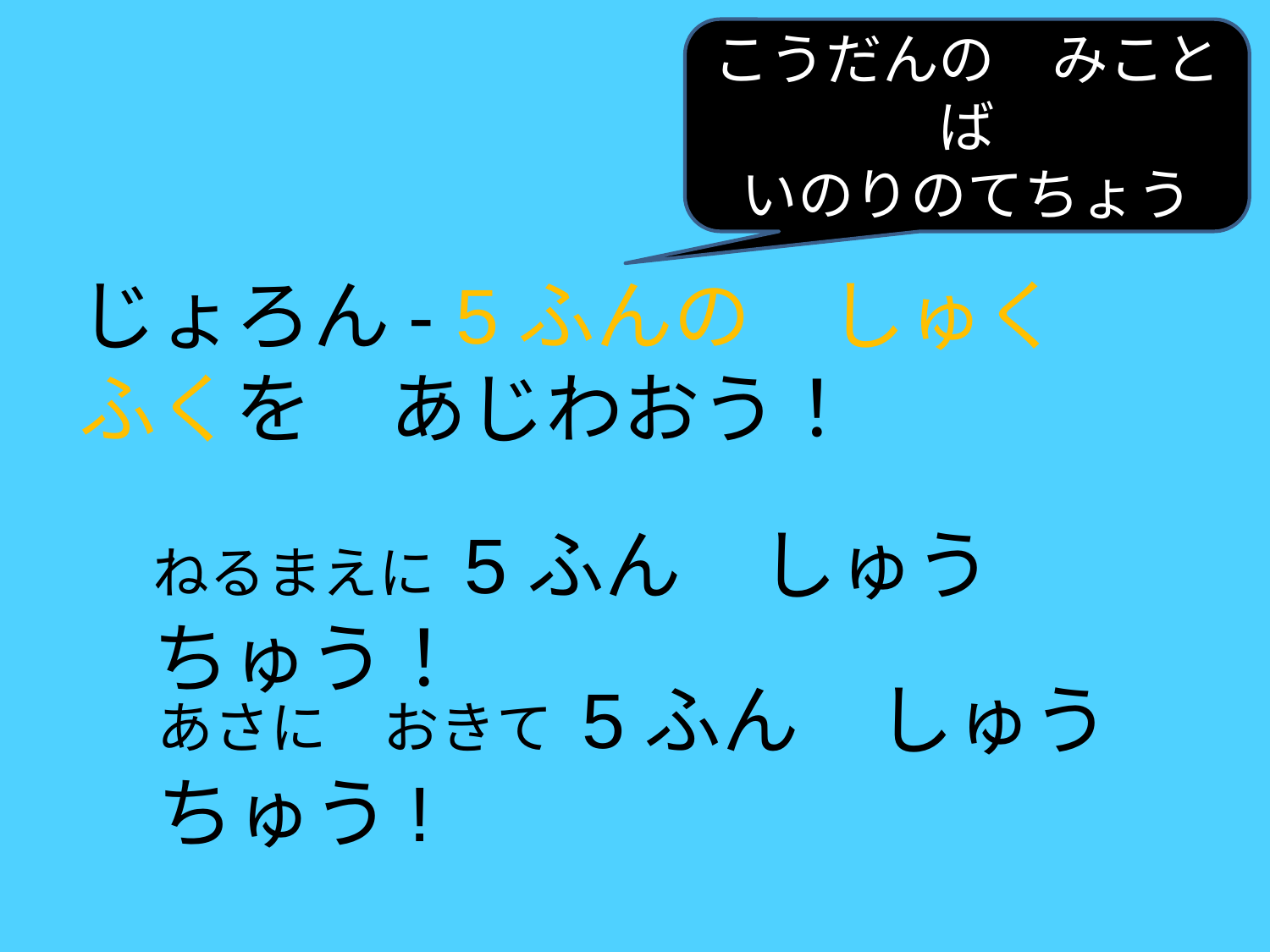

こうだんの　みことば
いのりのてちょう
じょろん- 5ふんの　しゅくふくを　あじわおう！
ねるまえに 5ふん　しゅうちゅう！
あさに　おきて 5ふん　しゅうちゅう!